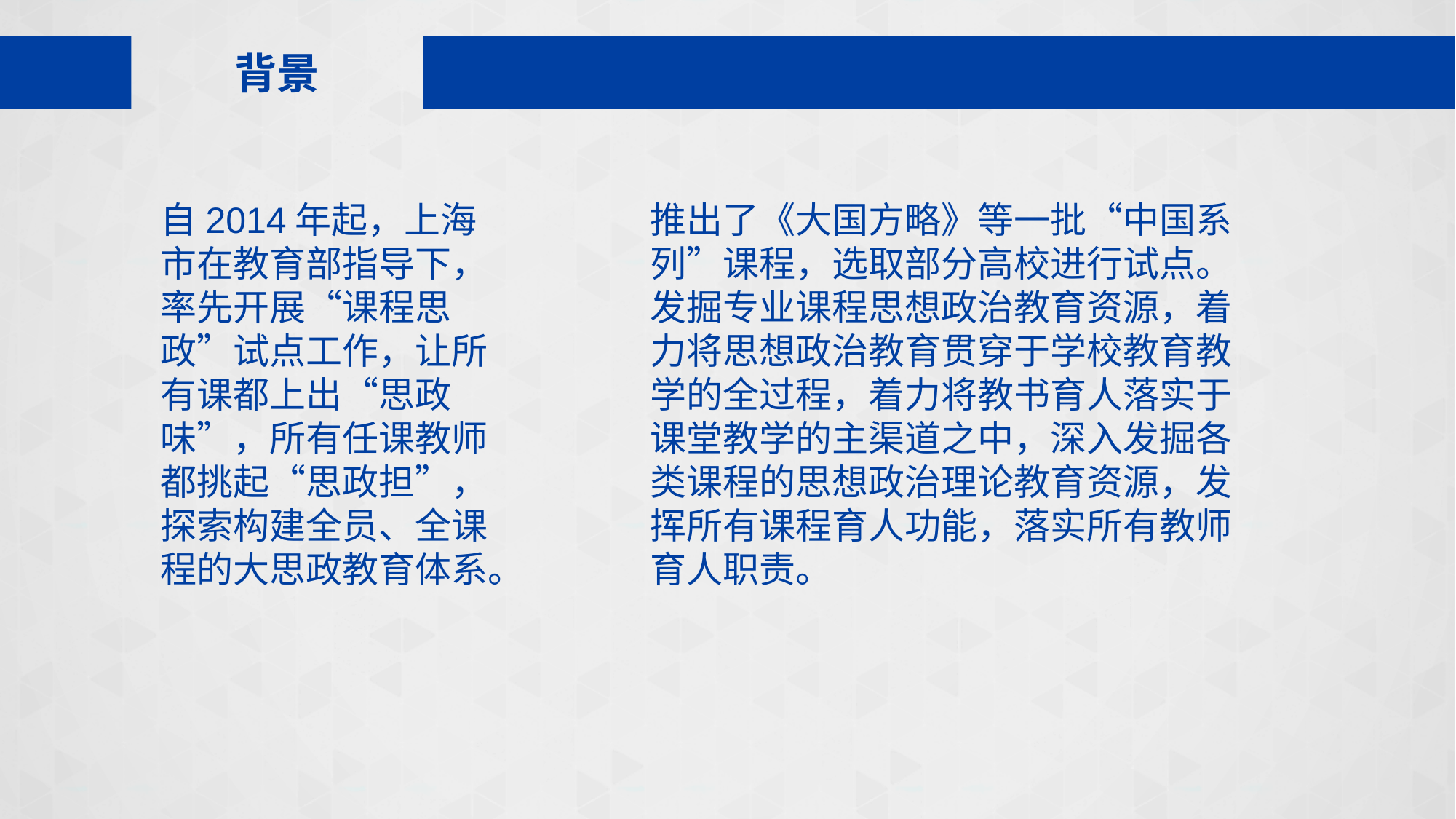

背景
自2014年起，上海市在教育部指导下，率先开展“课程思政”试点工作，让所有课都上出“思政味”，所有任课教师都挑起“思政担”，探索构建全员、全课程的大思政教育体系。
推出了《大国方略》等一批“中国系列”课程，选取部分高校进行试点。
发掘专业课程思想政治教育资源，着力将思想政治教育贯穿于学校教育教学的全过程，着力将教书育人落实于课堂教学的主渠道之中，深入发掘各类课程的思想政治理论教育资源，发挥所有课程育人功能，落实所有教师育人职责。